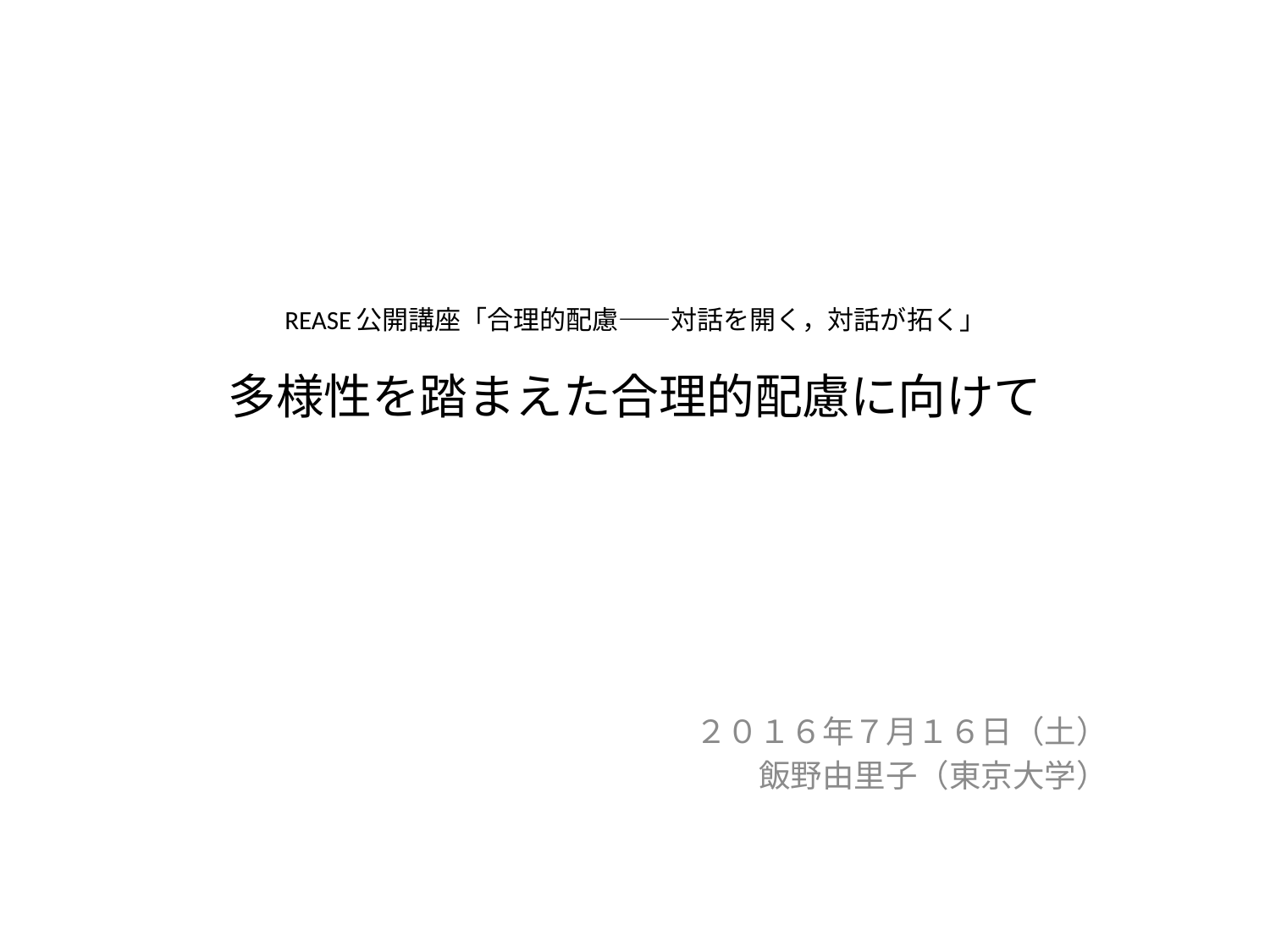

# REASE公開講座「合理的配慮――対話を開く，対話が拓く」 多様性を踏まえた合理的配慮に向けて
２０１６年７月１６日（土）
飯野由里子（東京大学）